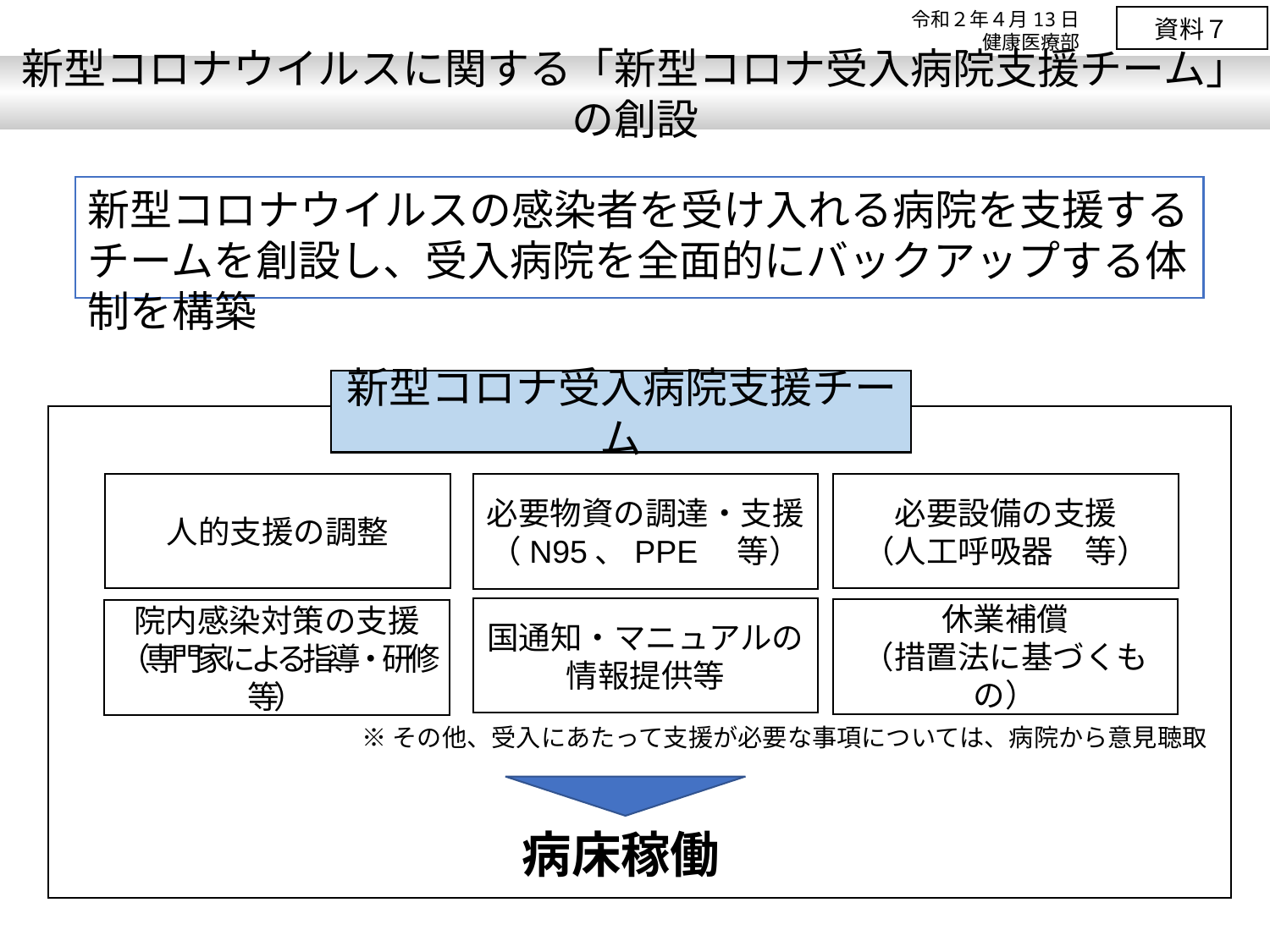

令和２年４月13日
健康医療部
資料７
新型コロナウイルスに関する「新型コロナ受入病院支援チーム」の創設
新型コロナウイルスの感染者を受け入れる病院を支援するチームを創設し、受入病院を全面的にバックアップする体制を構築
新型コロナ受入病院支援チーム

必要設備の支援
（人工呼吸器　等）
人的支援の調整
必要物資の調達・支援
（N95、PPE　等）
国通知・マニュアルの
情報提供等
休業補償
（措置法に基づくもの）
院内感染対策の支援
（専門家による指導・研修等）
※その他、受入にあたって支援が必要な事項については、病院から意見聴取

病床稼働